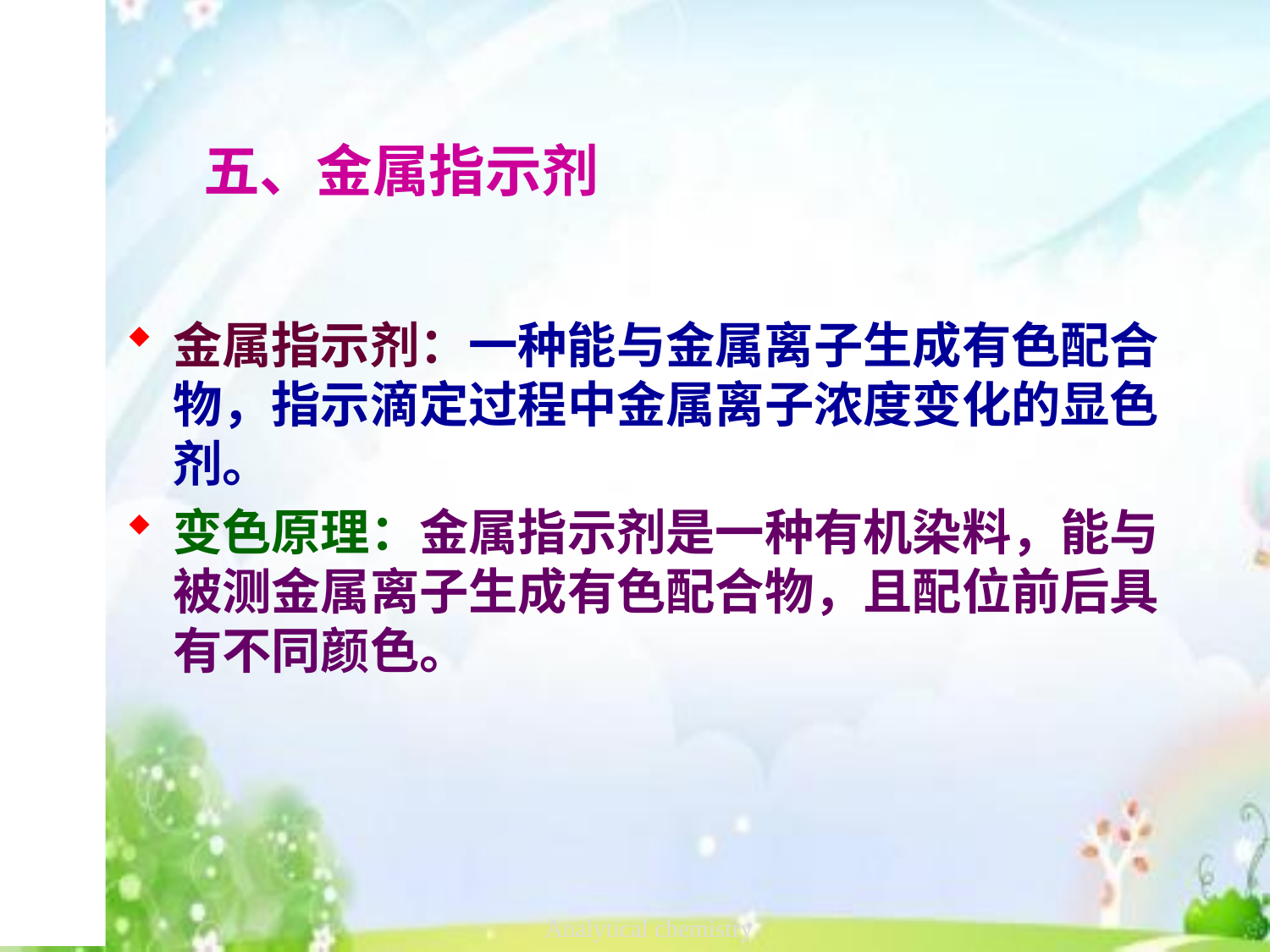

# 五、金属指示剂
金属指示剂：一种能与金属离子生成有色配合物，指示滴定过程中金属离子浓度变化的显色剂。
变色原理：金属指示剂是一种有机染料，能与被测金属离子生成有色配合物，且配位前后具有不同颜色。

Analytical chemistry
11